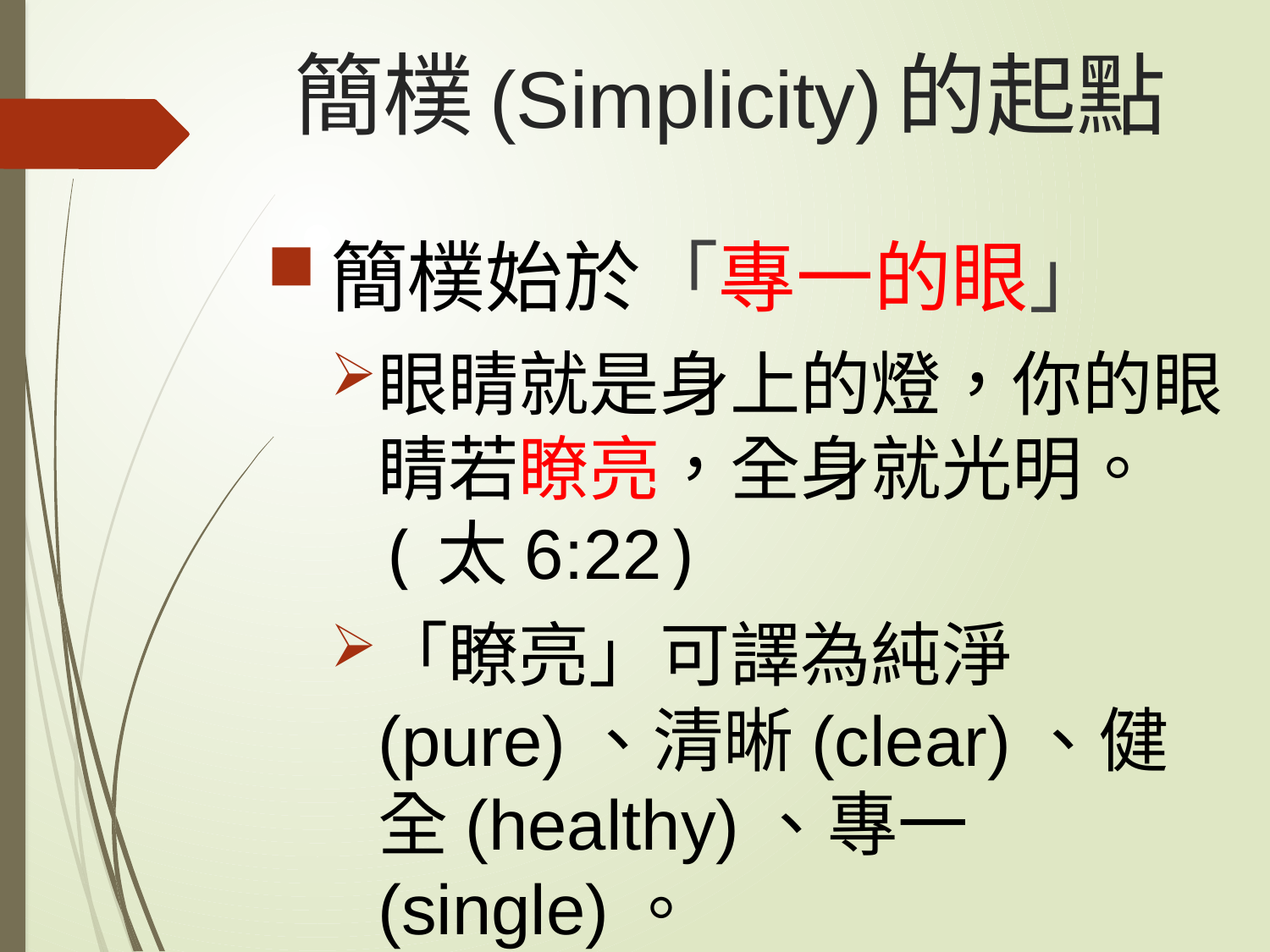

# 簡樸(Simplicity)的起點
簡樸始於「專一的眼」
眼睛就是身上的燈，你的眼睛若瞭亮，全身就光明。(太6:22)
「瞭亮」可譯為純淨(pure)、清晰(clear)、健全(healthy)、專一(single)。